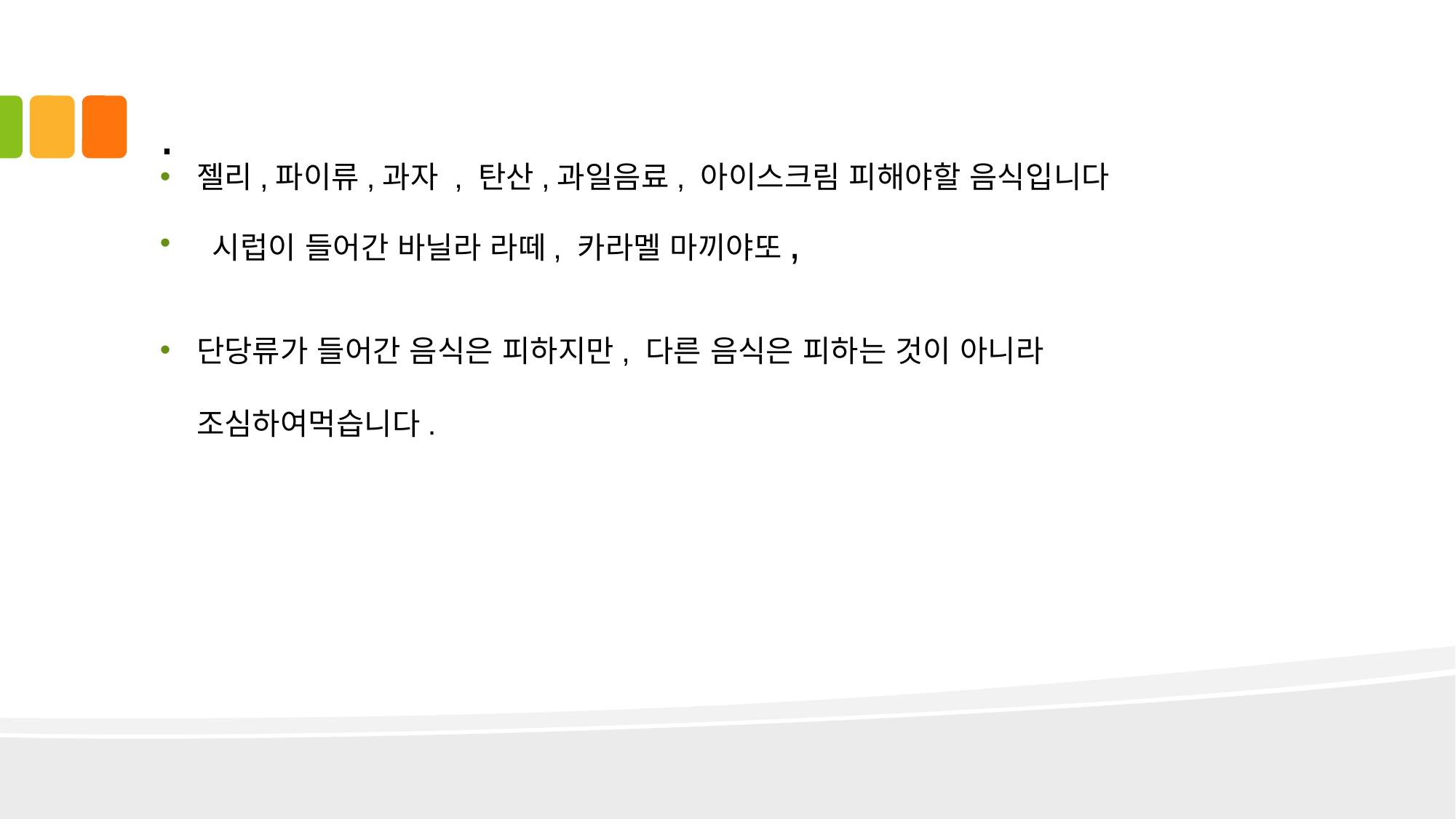

# .
젤리,파이류,과자 , 탄산,과일음료, 아이스크림 피해야할 음식입니다
 시럽이 들어간 바닐라 라떼, 카라멜 마끼야또,
단당류가 들어간 음식은 피하지만, 다른 음식은 피하는 것이 아니라 조심하여먹습니다.